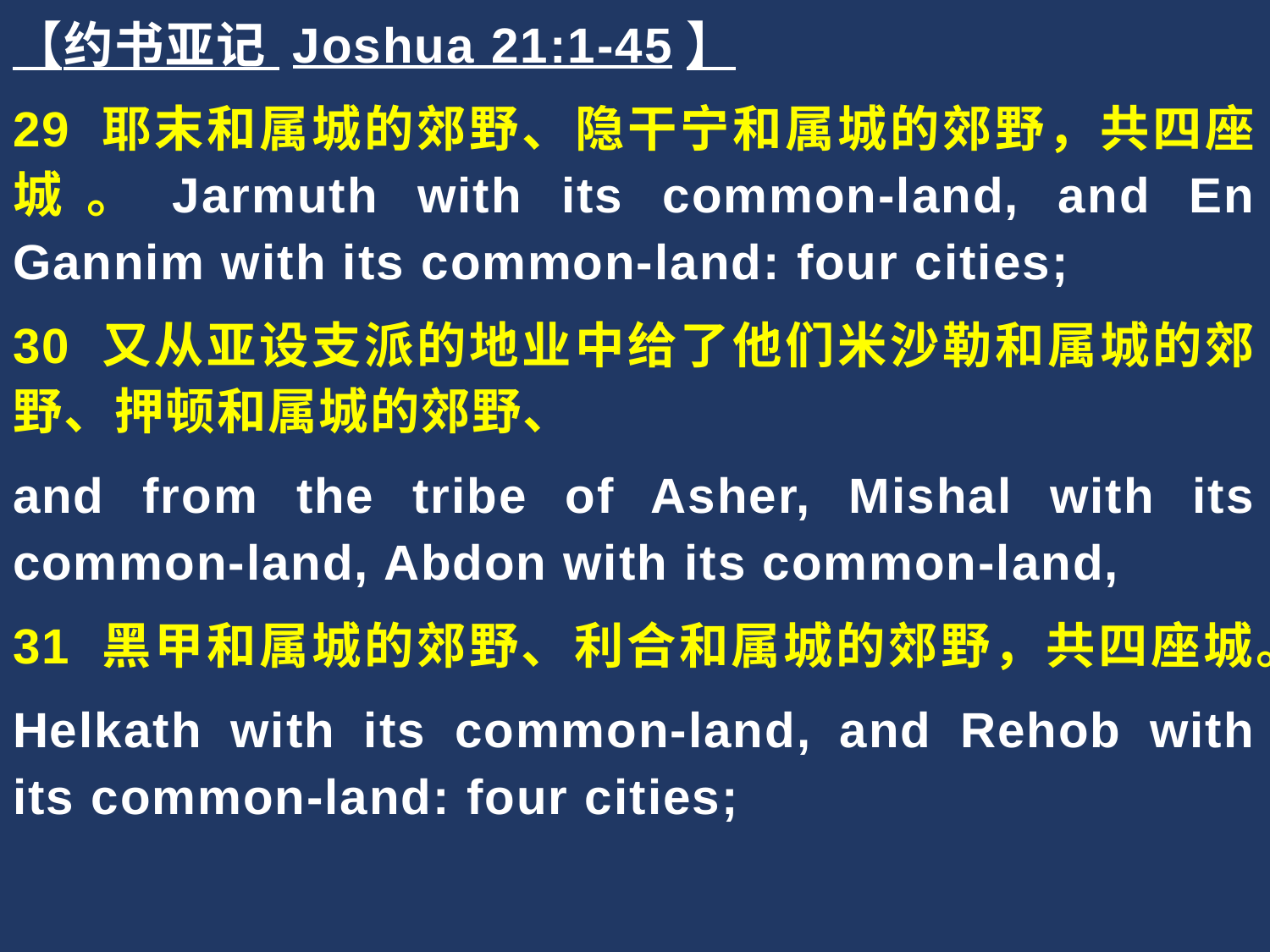

【约书亚记 Joshua 21:1-45】
29 耶末和属城的郊野、隐干宁和属城的郊野，共四座城。Jarmuth with its common-land, and En Gannim with its common-land: four cities;
30 又从亚设支派的地业中给了他们米沙勒和属城的郊野、押顿和属城的郊野、
and from the tribe of Asher, Mishal with its common-land, Abdon with its common-land,
31 黑甲和属城的郊野、利合和属城的郊野，共四座城。
Helkath with its common-land, and Rehob with its common-land: four cities;